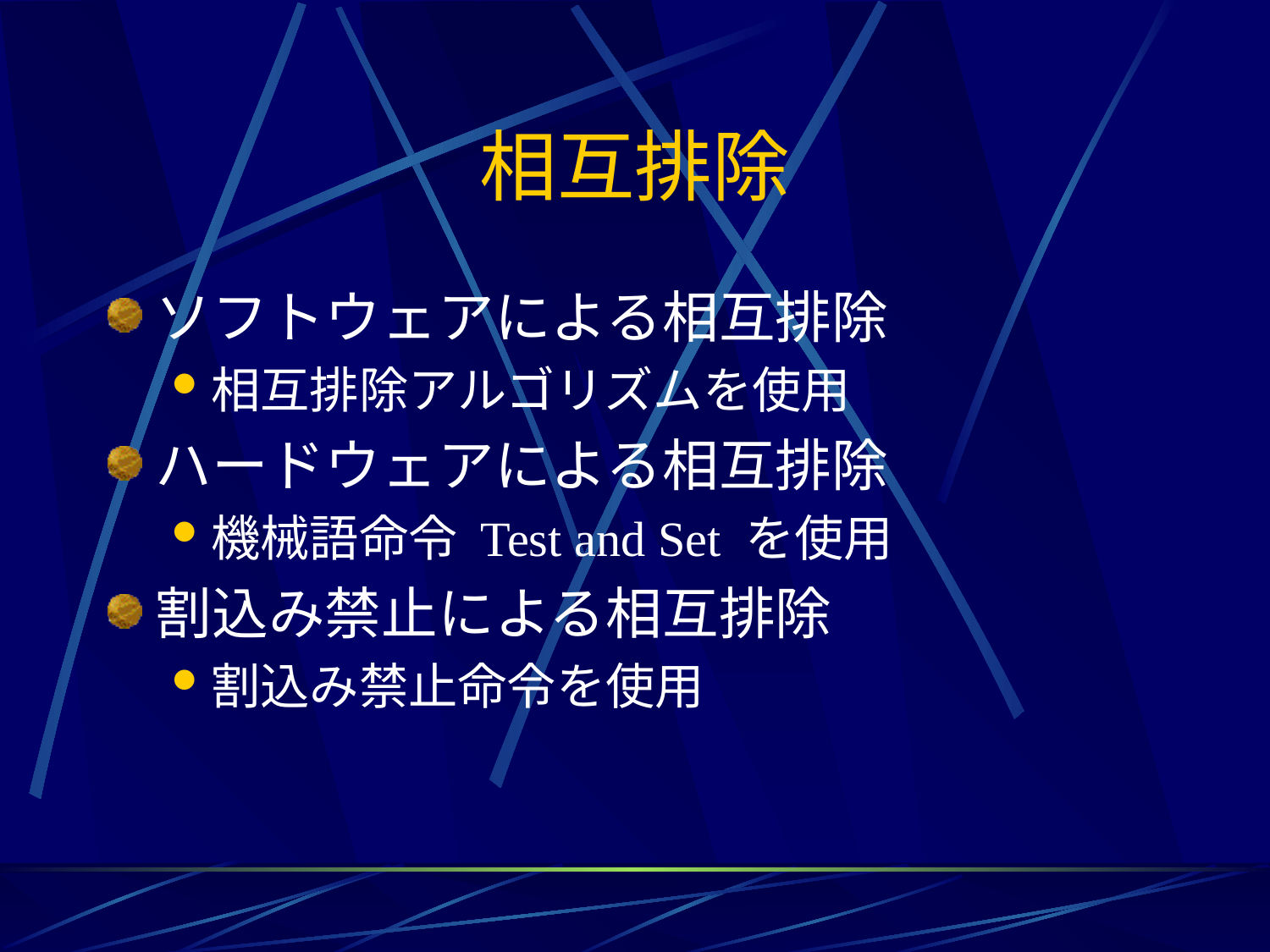

# 相互排除
ソフトウェアによる相互排除
相互排除アルゴリズムを使用
ハードウェアによる相互排除
機械語命令 Test and Set を使用
割込み禁止による相互排除
割込み禁止命令を使用